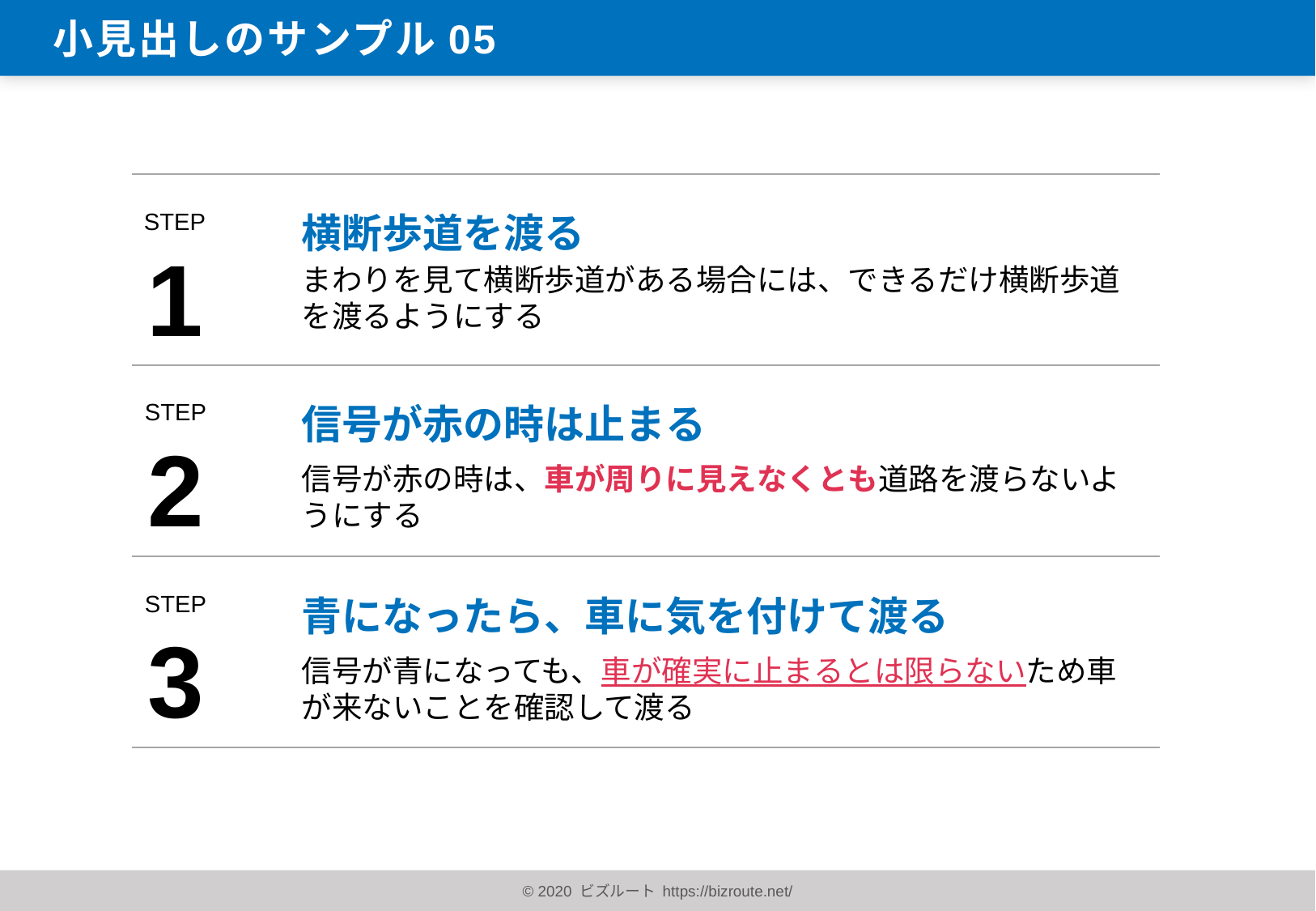

小見出しのサンプル05
STEP
1
横断歩道を渡る
まわりを見て横断歩道がある場合には、できるだけ横断歩道を渡るようにする
STEP
2
信号が赤の時は止まる
信号が赤の時は、車が周りに見えなくとも道路を渡らないようにする
STEP
3
青になったら、車に気を付けて渡る
信号が青になっても、車が確実に止まるとは限らないため車が来ないことを確認して渡る

© 2020 ビズルート https://bizroute.net/